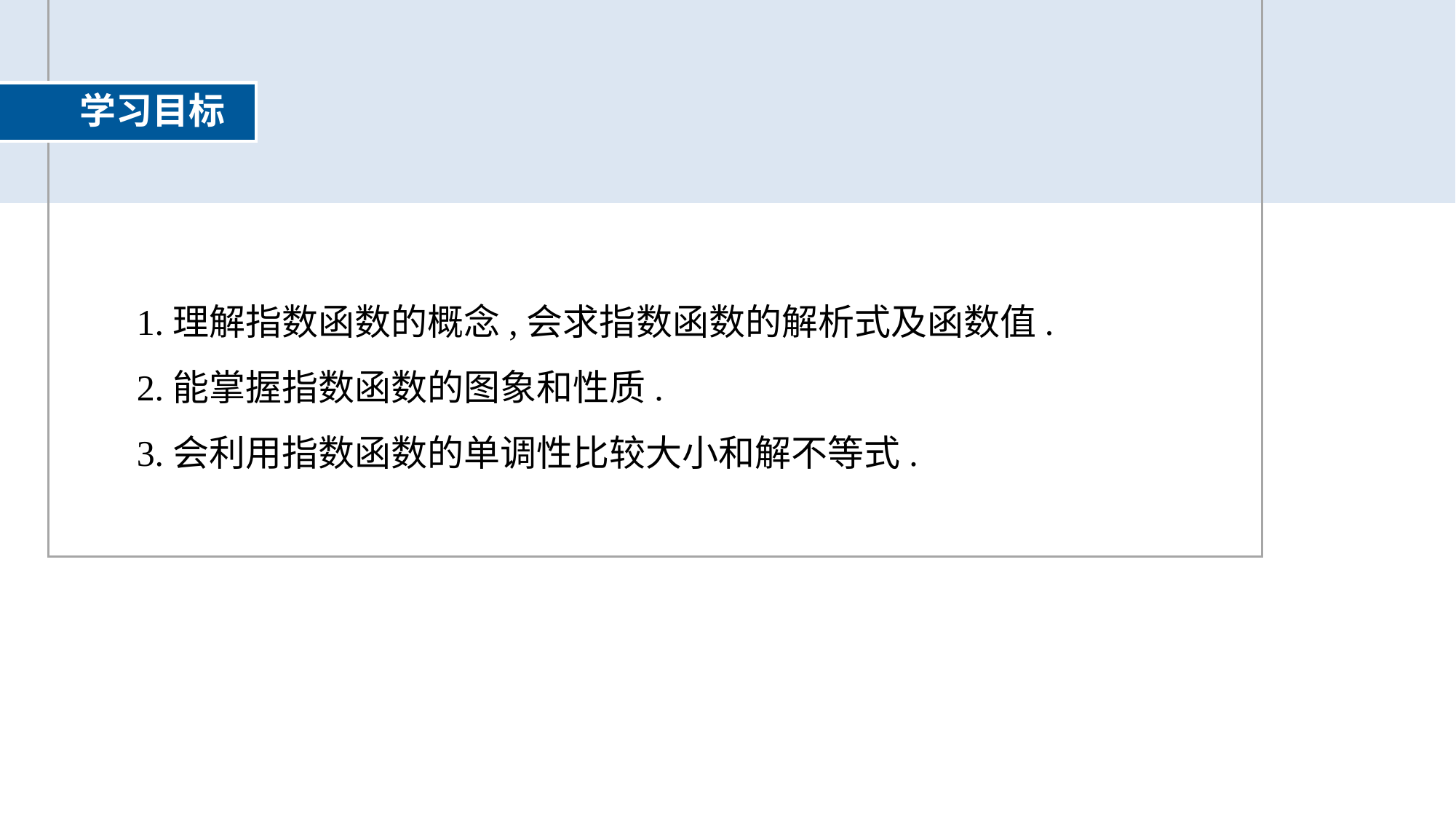

学习目标

1.理解指数函数的概念,会求指数函数的解析式及函数值.
2.能掌握指数函数的图象和性质.
3.会利用指数函数的单调性比较大小和解不等式.